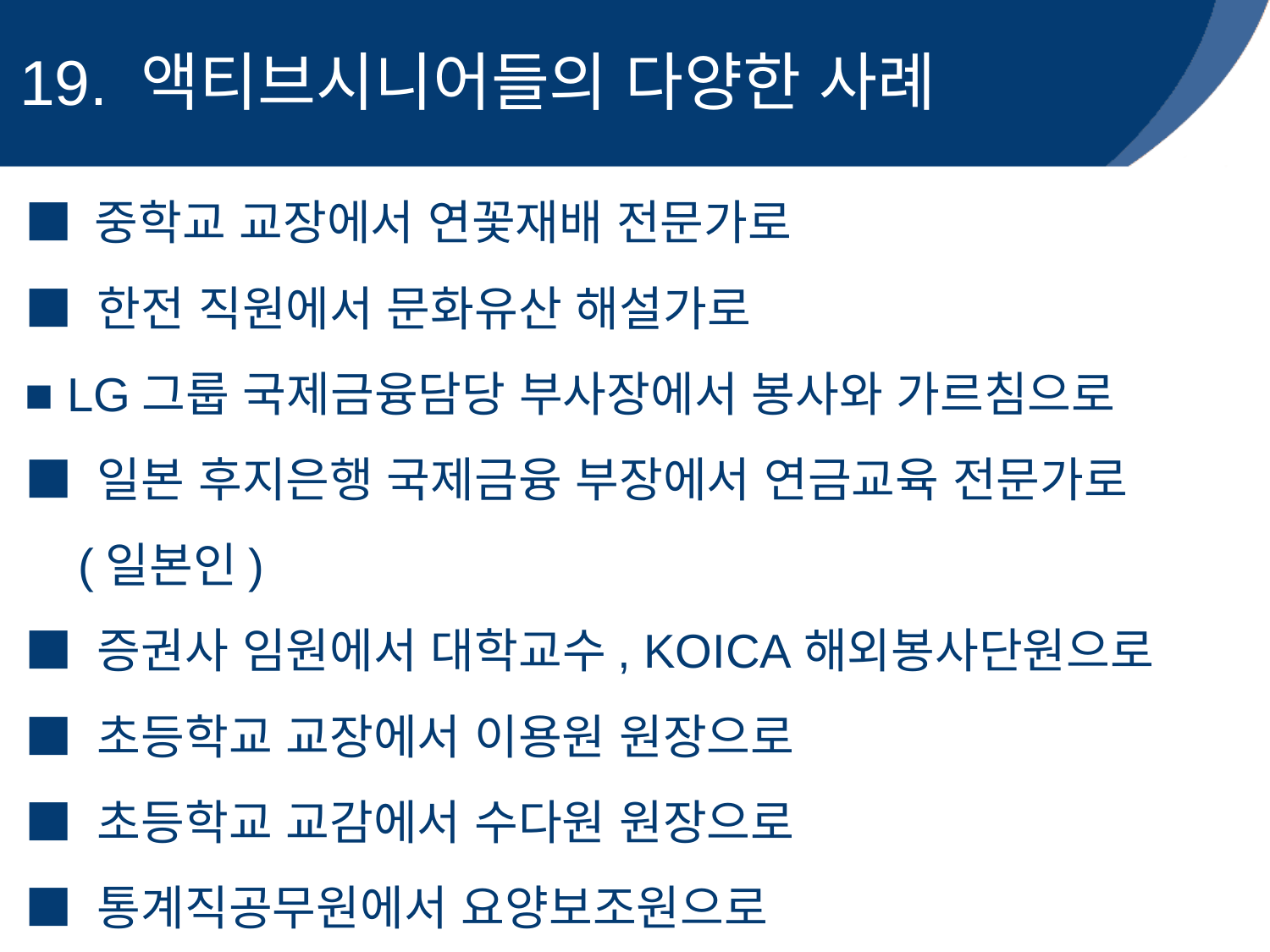

19. 액티브시니어들의 다양한 사례
■ 중학교 교장에서 연꽃재배 전문가로
■ 한전 직원에서 문화유산 해설가로
■ LG그룹 국제금융담당 부사장에서 봉사와 가르침으로
■ 일본 후지은행 국제금융 부장에서 연금교육 전문가로
    (일본인)
■ 증권사 임원에서 대학교수, KOICA해외봉사단원으로
■ 초등학교 교장에서 이용원 원장으로
■ 초등학교 교감에서 수다원 원장으로
■ 통계직공무원에서 요양보조원으로